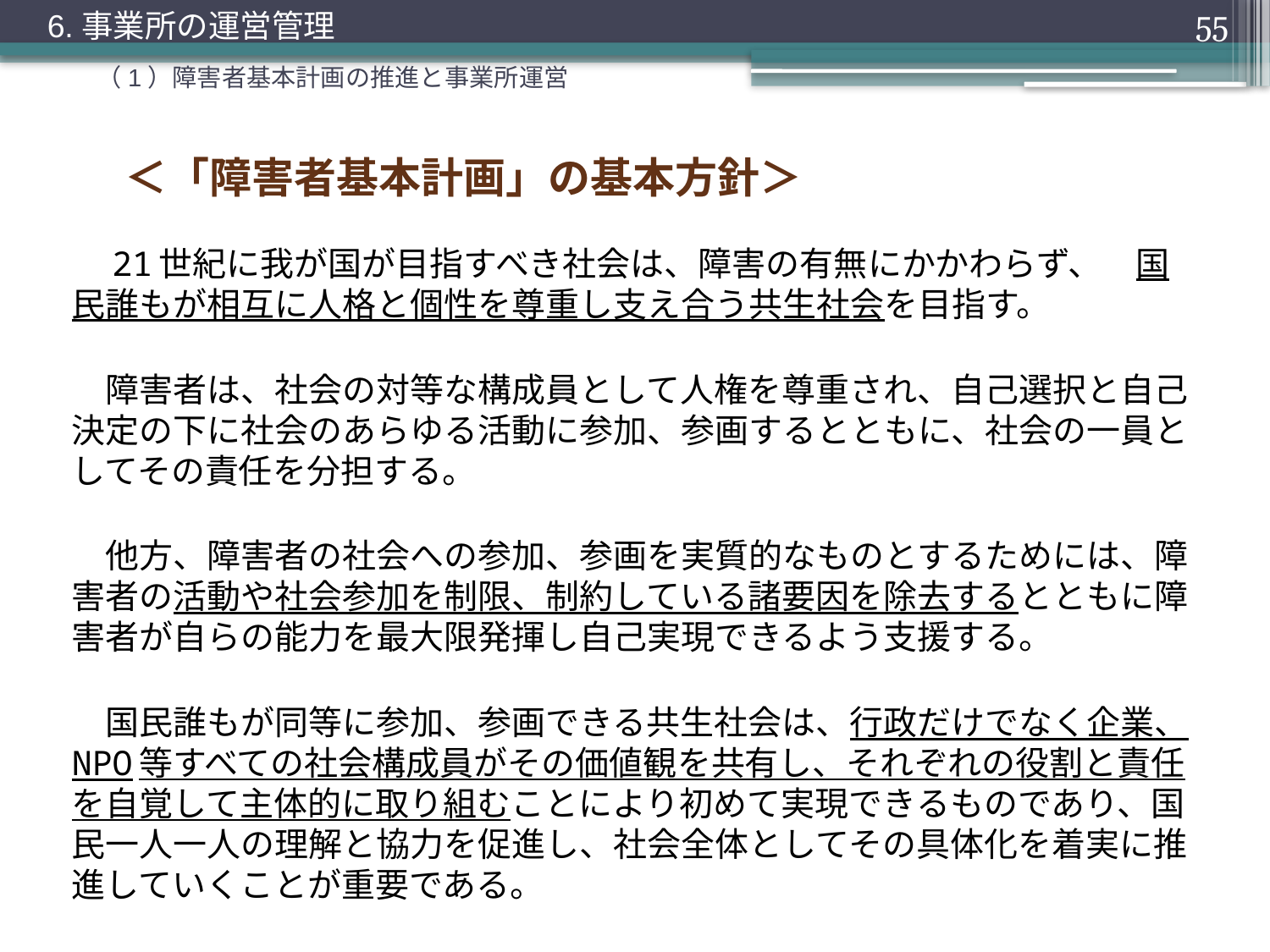

6.事業所の運営管理
55
（1）障害者基本計画の推進と事業所運営
# ＜「障害者基本計画」の基本方針＞
　21世紀に我が国が目指すべき社会は、障害の有無にかかわらず、　国民誰もが相互に人格と個性を尊重し支え合う共生社会を目指す。
　障害者は、社会の対等な構成員として人権を尊重され、自己選択と自己決定の下に社会のあらゆる活動に参加、参画するとともに、社会の一員としてその責任を分担する。
　他方、障害者の社会への参加、参画を実質的なものとするためには、障害者の活動や社会参加を制限、制約している諸要因を除去するとともに障害者が自らの能力を最大限発揮し自己実現できるよう支援する。
　国民誰もが同等に参加、参画できる共生社会は、行政だけでなく企業、NPO等すべての社会構成員がその価値観を共有し、それぞれの役割と責任を自覚して主体的に取り組むことにより初めて実現できるものであり、国民一人一人の理解と協力を促進し、社会全体としてその具体化を着実に推進していくことが重要である。